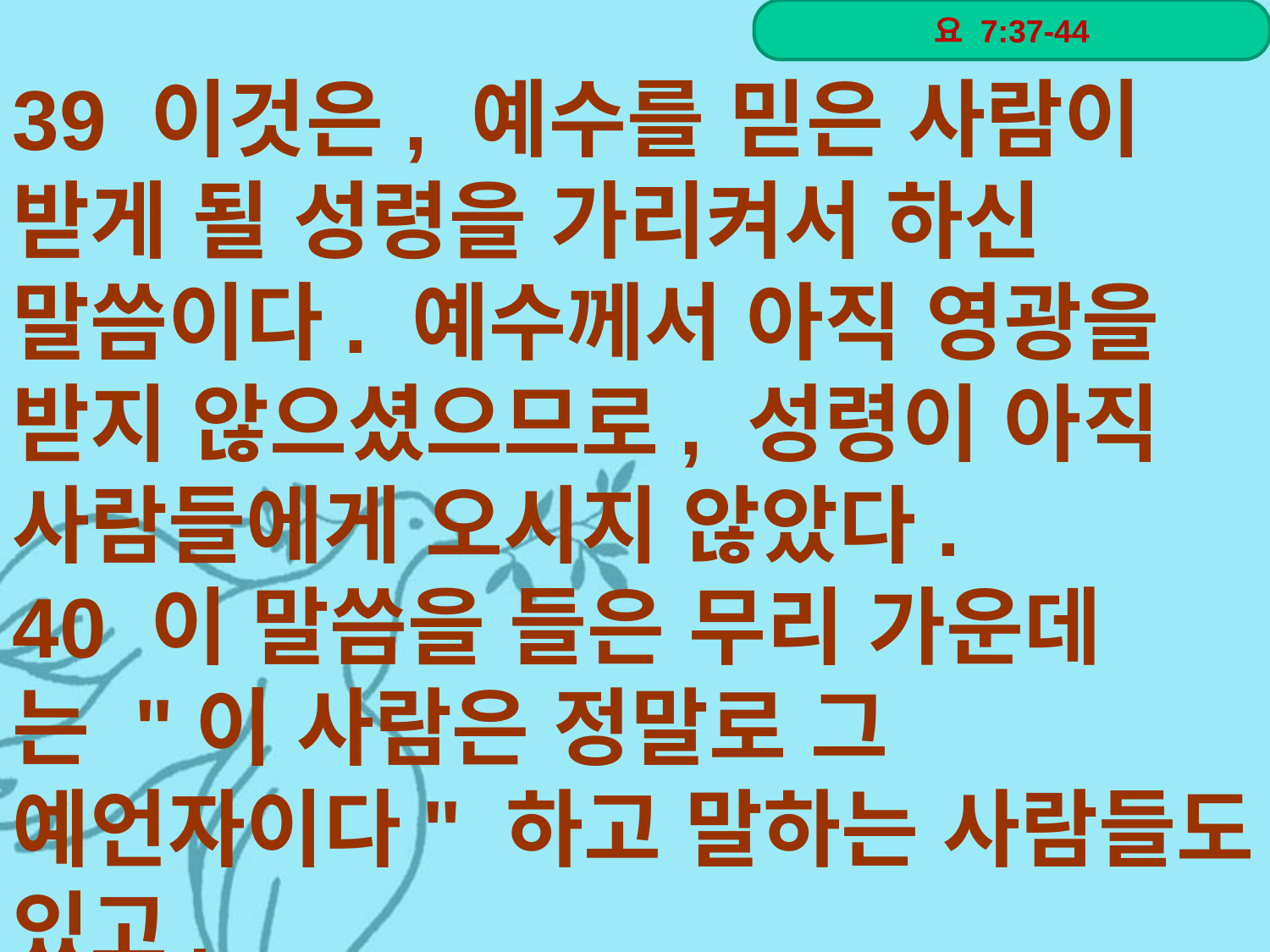

39 이것은, 예수를 믿은 사람이 받게 될 성령을 가리켜서 하신 말씀이다. 예수께서 아직 영광을 받지 않으셨으므로, 성령이 아직 사람들에게 오시지 않았다.
40 이 말씀을 들은 무리 가운데는 "이 사람은 정말로 그 예언자이다" 하고 말하는 사람들도 있고,
요 7:37-44